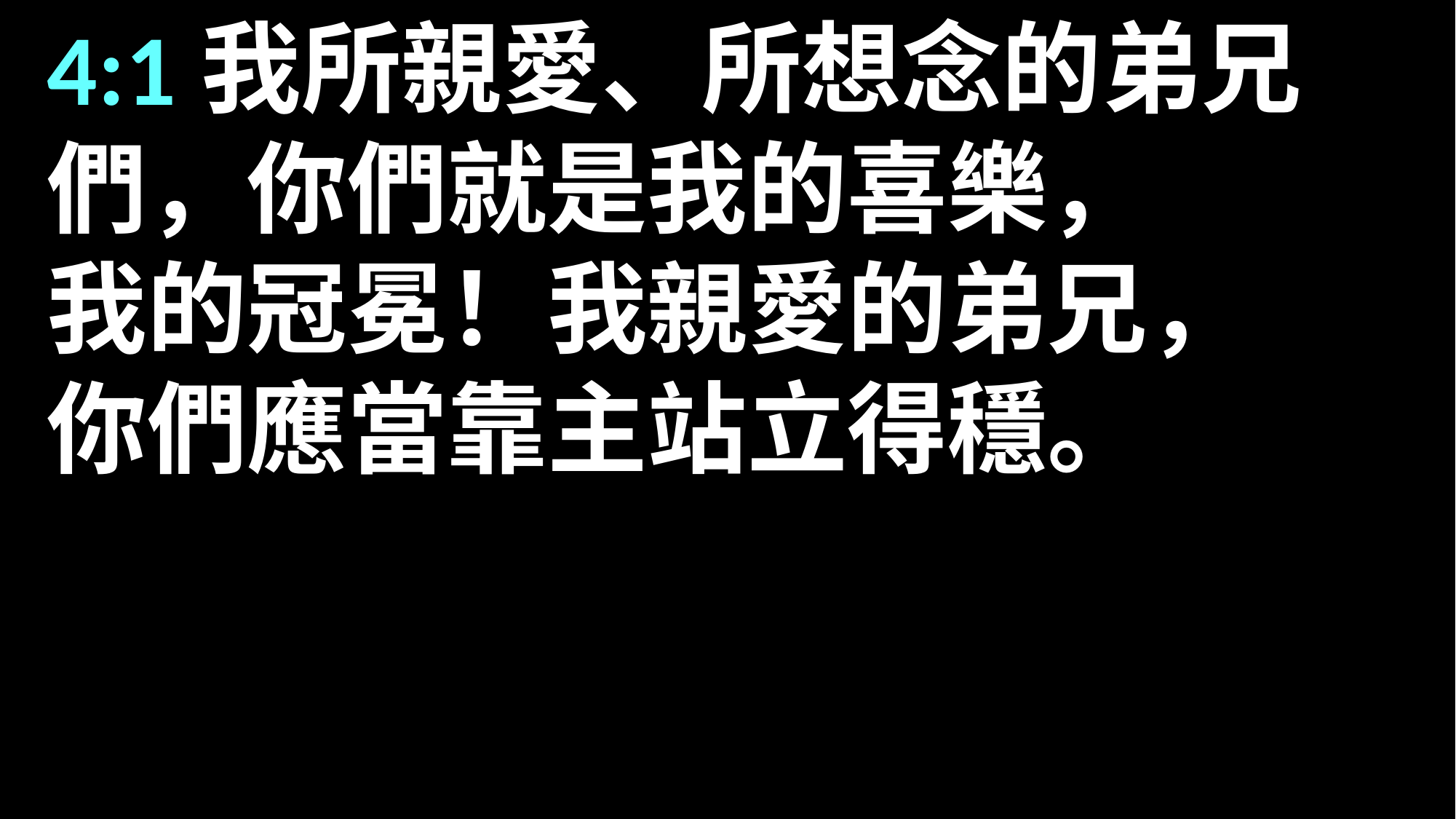

4:1 我所親愛、所想念的弟兄們，你們就是我的喜樂，
我的冠冕！我親愛的弟兄，
你們應當靠主站立得穩。